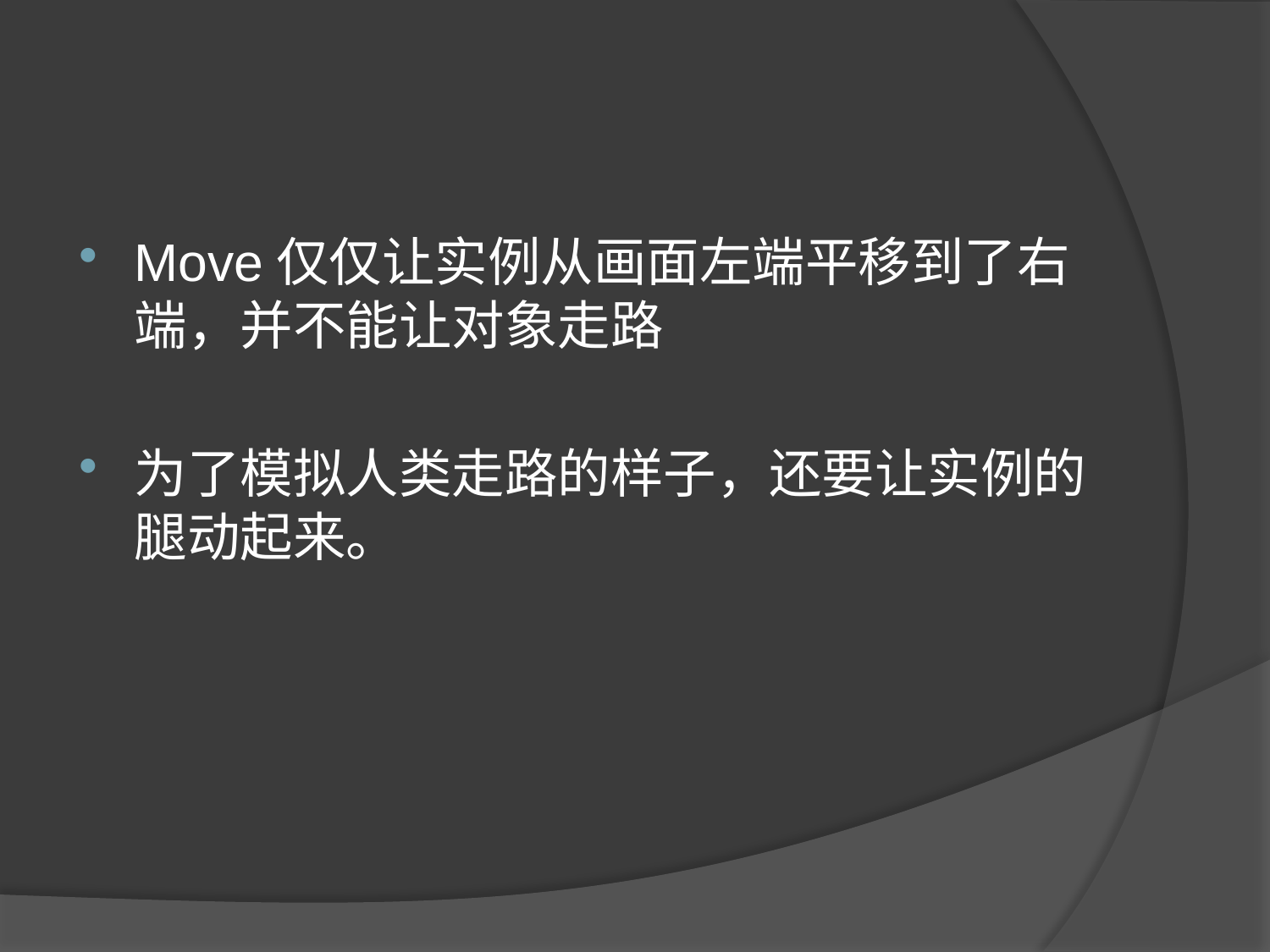

#
Move仅仅让实例从画面左端平移到了右端，并不能让对象走路

为了模拟人类走路的样子，还要让实例的腿动起来。